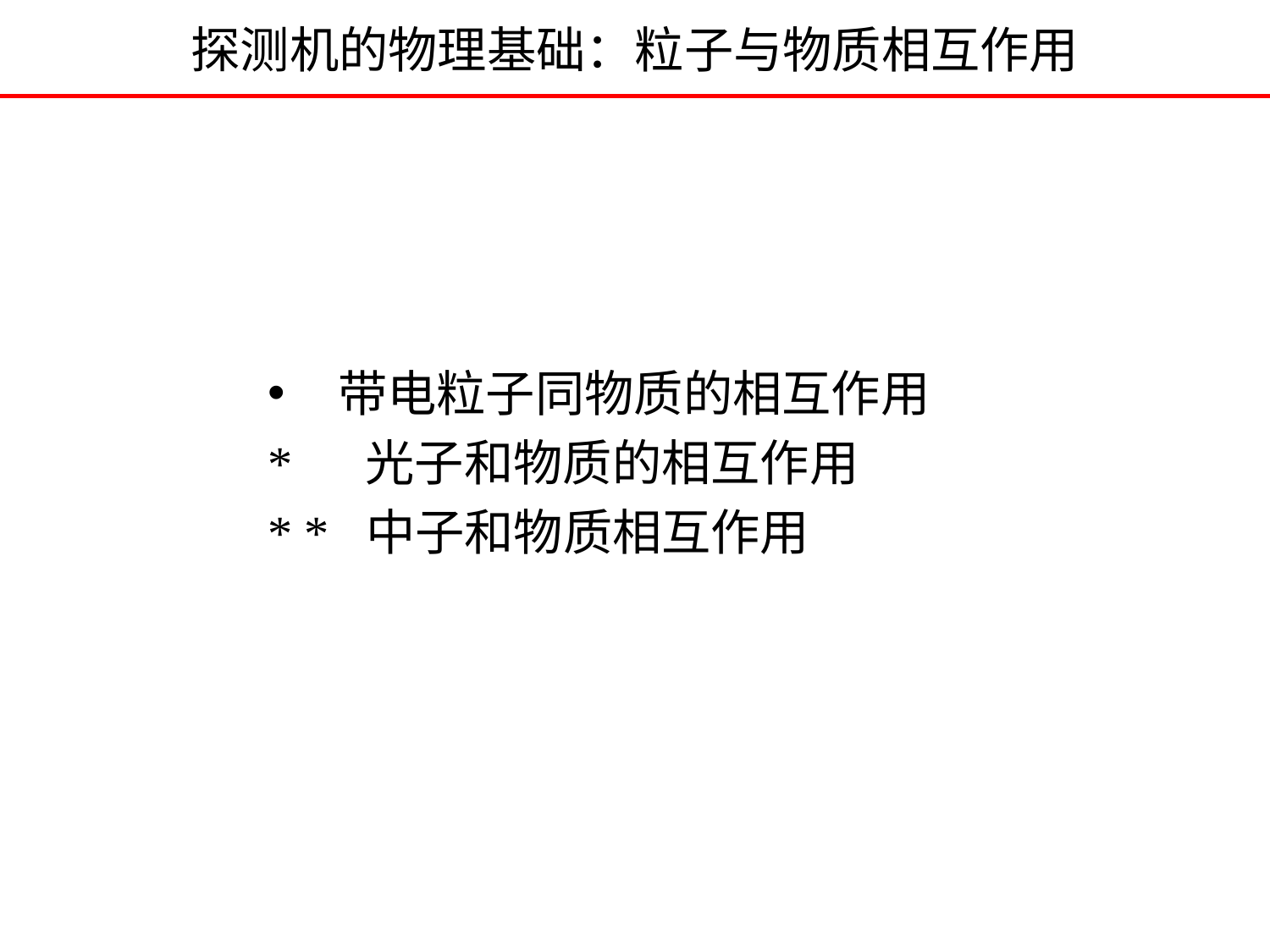

# 探测机的物理基础：粒子与物质相互作用
 带电粒子同物质的相互作用
*     光子和物质的相互作用
* *  中子和物质相互作用